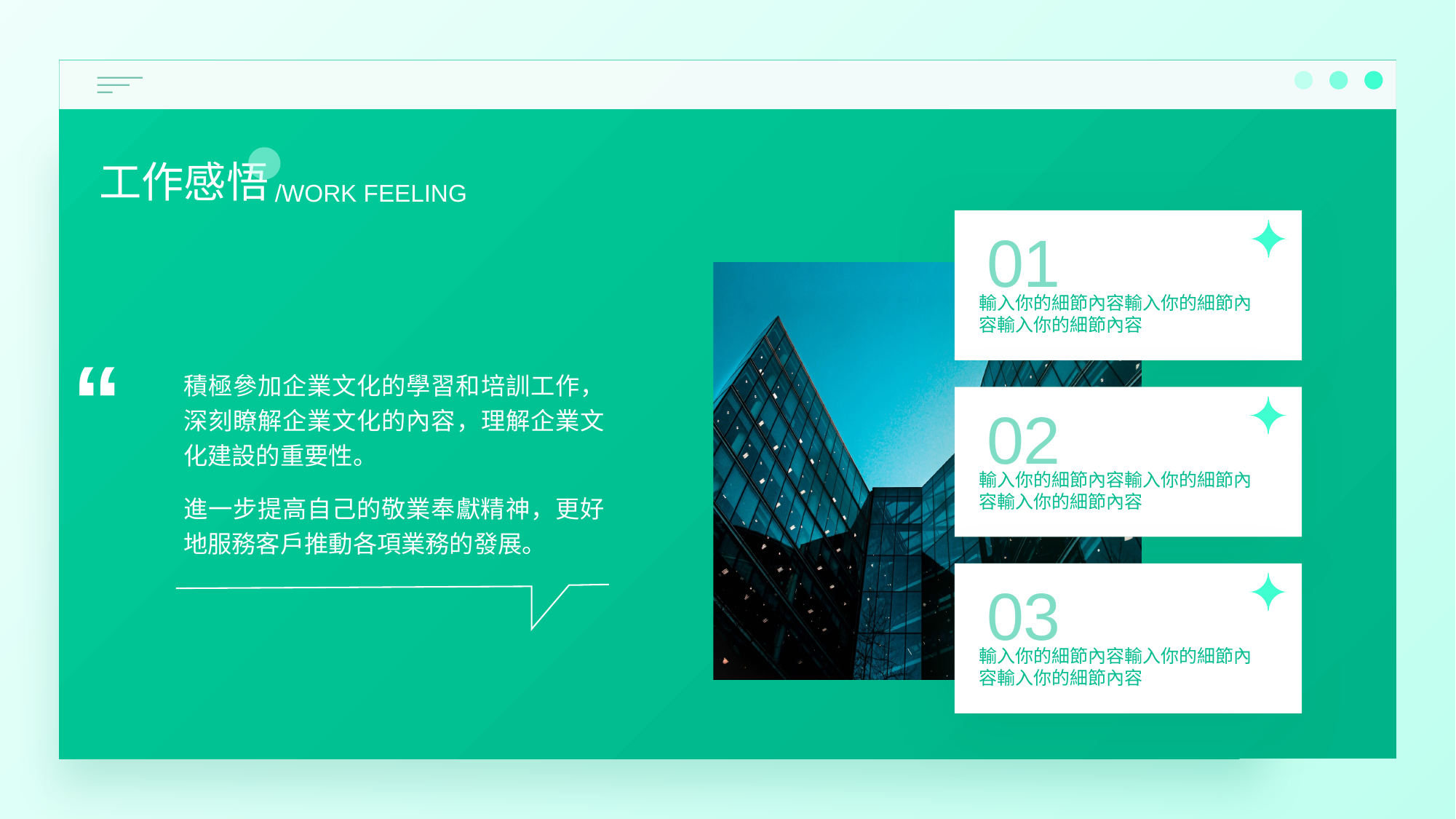

工作感悟
/WORK FEELING

01

輸入你的細節內容輸入你的細節內容輸入你的細節內容

“
積極參加企業文化的學習和培訓工作，深刻瞭解企業文化的內容，理解企業文化建設的重要性。
進一步提高自己的敬業奉獻精神，更好地服務客戶推動各項業務的發展。

02

輸入你的細節內容輸入你的細節內容輸入你的細節內容

03

輸入你的細節內容輸入你的細節內容輸入你的細節內容